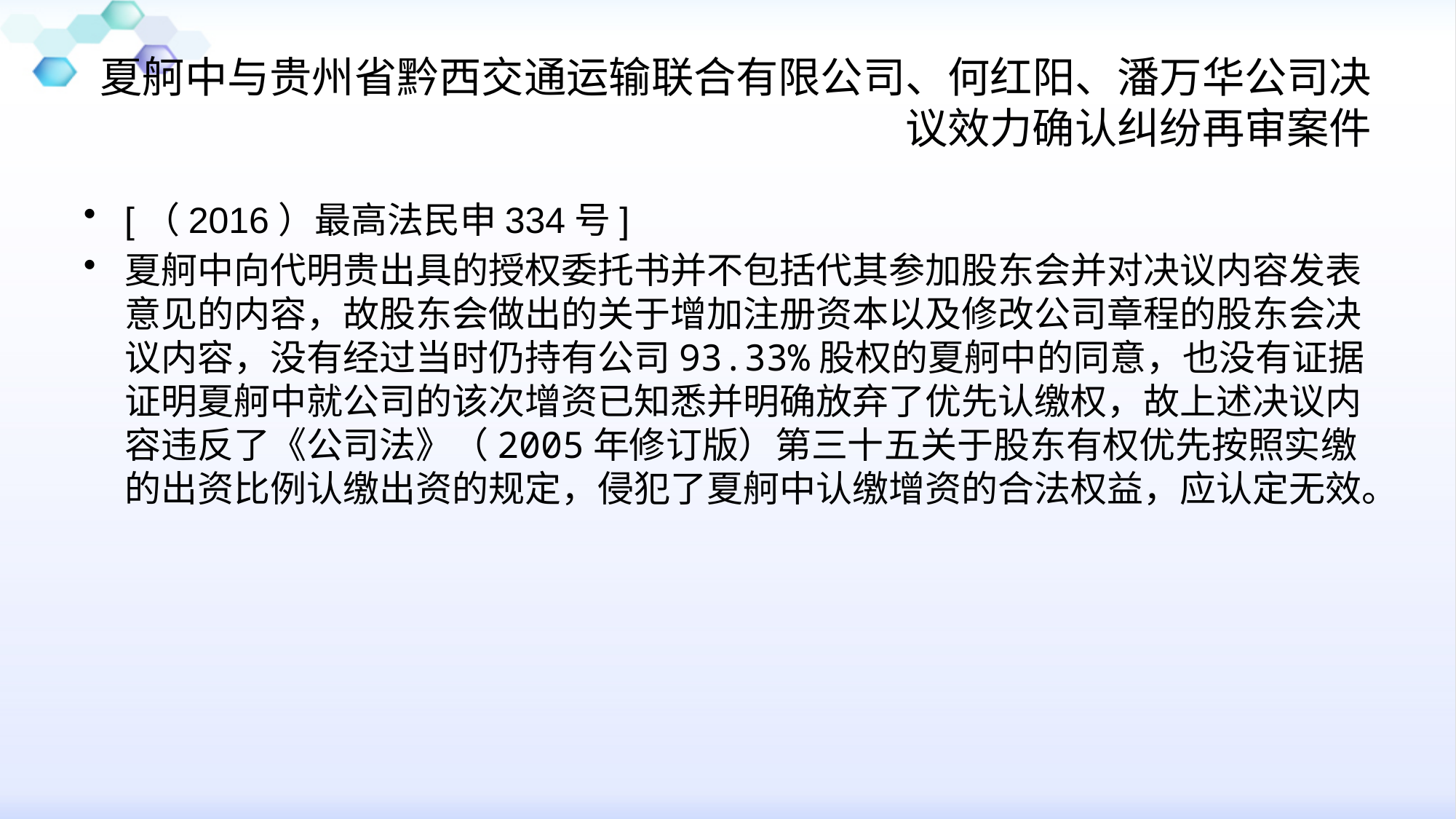

# 夏舸中与贵州省黔西交通运输联合有限公司、何红阳、潘万华公司决议效力确认纠纷再审案件
[（2016）最高法民申334号]
夏舸中向代明贵出具的授权委托书并不包括代其参加股东会并对决议内容发表意见的内容，故股东会做出的关于增加注册资本以及修改公司章程的股东会决议内容，没有经过当时仍持有公司93.33%股权的夏舸中的同意，也没有证据证明夏舸中就公司的该次增资已知悉并明确放弃了优先认缴权，故上述决议内容违反了《公司法》（2005年修订版）第三十五关于股东有权优先按照实缴的出资比例认缴出资的规定，侵犯了夏舸中认缴增资的合法权益，应认定无效。